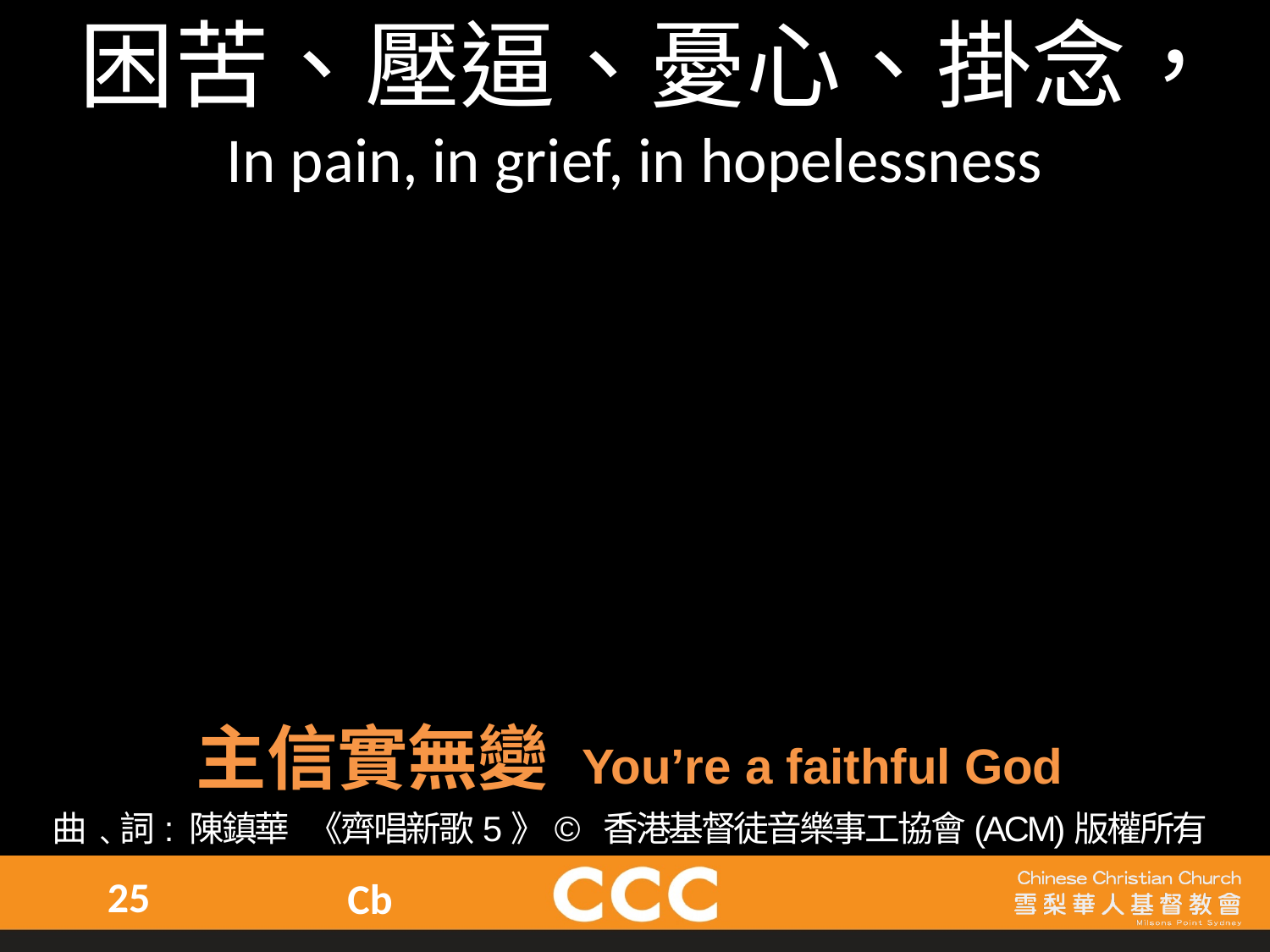

來困苦、壓逼、憂心、掛念，
In pain, in grief, in hopelessness
主信實無變 You’re a faithful God
曲﹑詞: 陳鎮華    《齊唱新歌5》©  香港基督徒音樂事工協會(ACM)版權所有
25
Cb